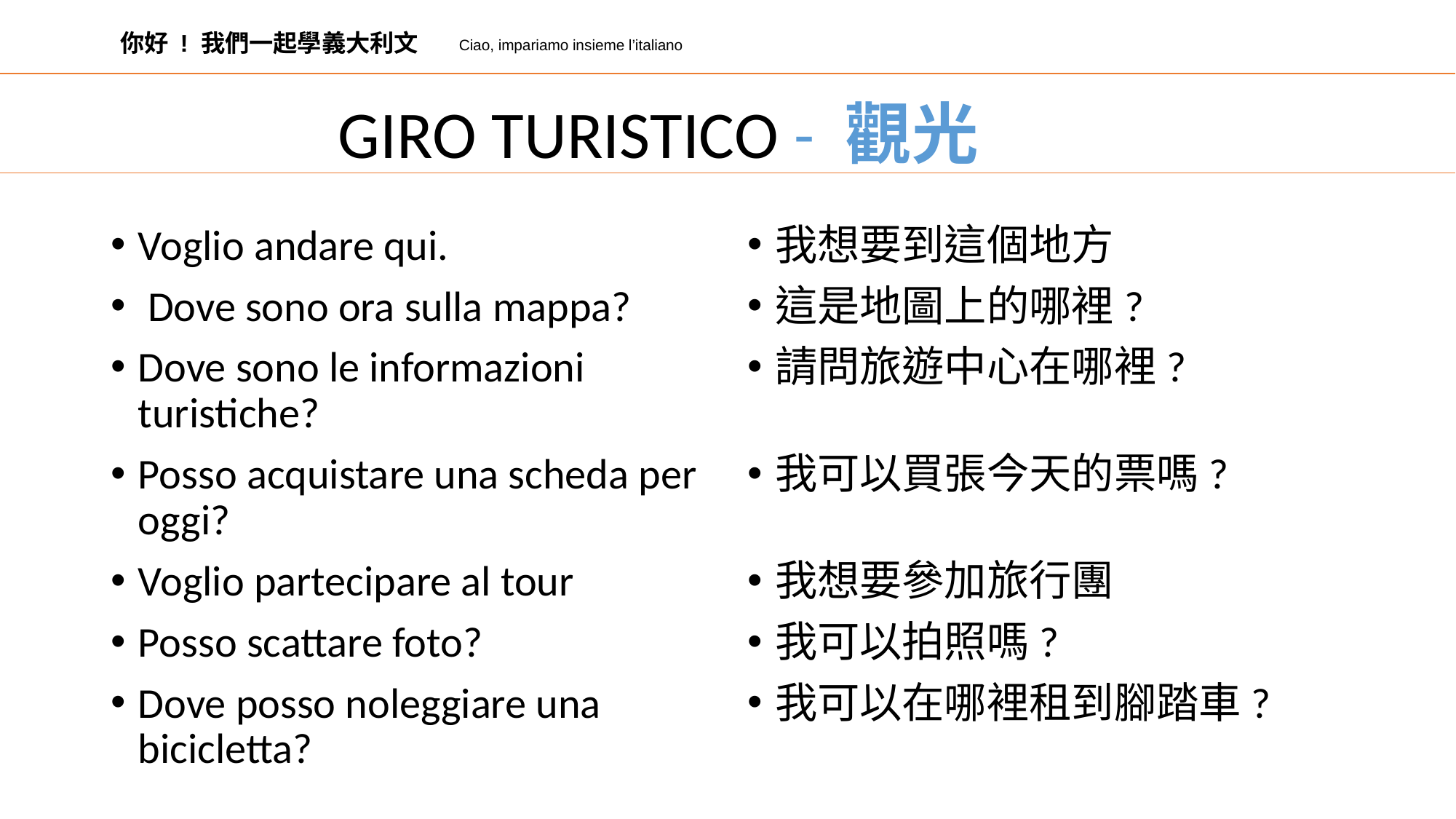

你好 ! 我們一起學義大利文

Ciao, impariamo insieme l’italiano

# GIRO TURISTICO - 觀光
Voglio andare qui.
 Dove sono ora sulla mappa?
Dove sono le informazioni turistiche?
Posso acquistare una scheda per oggi?
Voglio partecipare al tour
Posso scattare foto?
Dove posso noleggiare una bicicletta?
我想要到這個地方
這是地圖上的哪裡?
請問旅遊中心在哪裡?
我可以買張今天的票嗎?
我想要參加旅行團
我可以拍照嗎?
我可以在哪裡租到腳踏車?